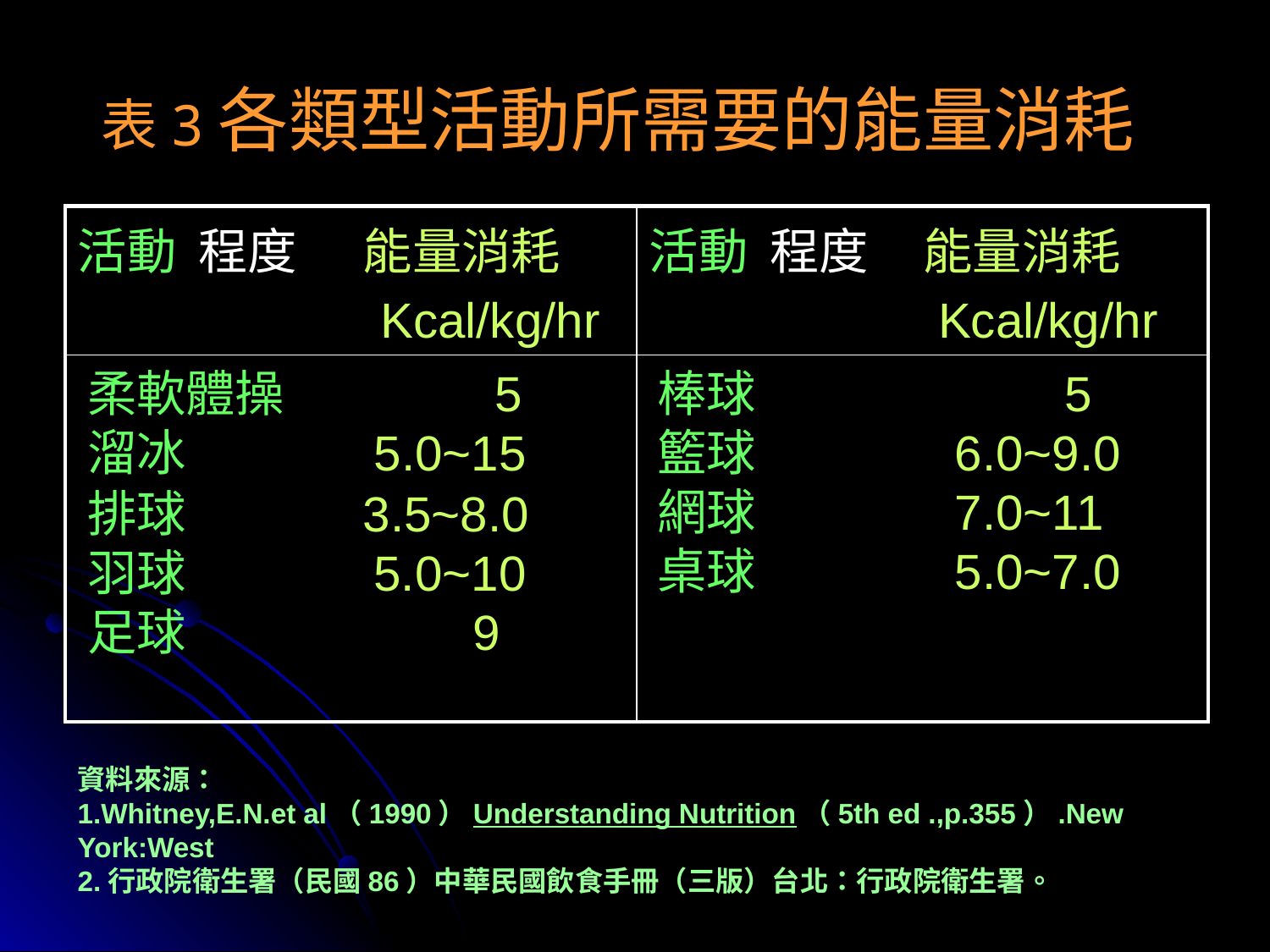

# 表3各類型活動所需要的能量消耗
| 活動 程度 能量消耗 Kcal/kg/hr | 活動 程度 能量消耗 Kcal/kg/hr |
| --- | --- |
|  |  |
柔軟體操                  5
溜冰                5.0~15

棒球                           5
籃球                 6.0~9.0
網球                 7.0~11
桌球                 5.0~7.0
排球               3.5~8.0
羽球                5.0~10
足球                         9

資料來源：
1.Whitney,E.N.et al（1990）Understanding Nutrition（5th ed .,p.355）.New York:West
2.行政院衛生署（民國86）中華民國飲食手冊（三版）台北：行政院衛生署。